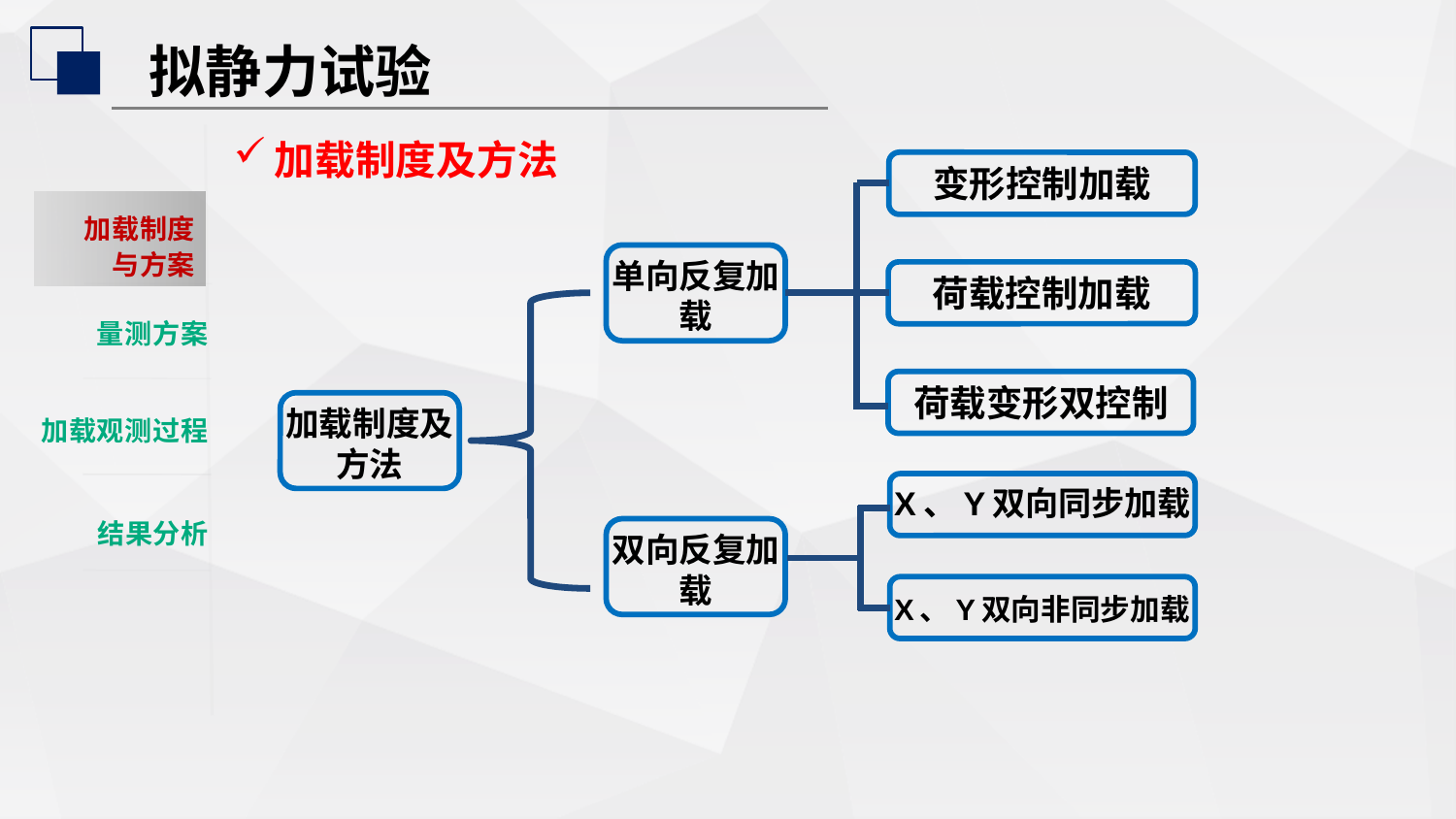

拟静力试验

加载制度
与方案
量测方案

加载制度及方法
变形控制加载
单向反复加载
荷载控制加载

荷载变形双控制
加载制度及方法
加载观测过程

X、Y双向同步加载
结果分析
双向反复加载
X、Y双向非同步加载